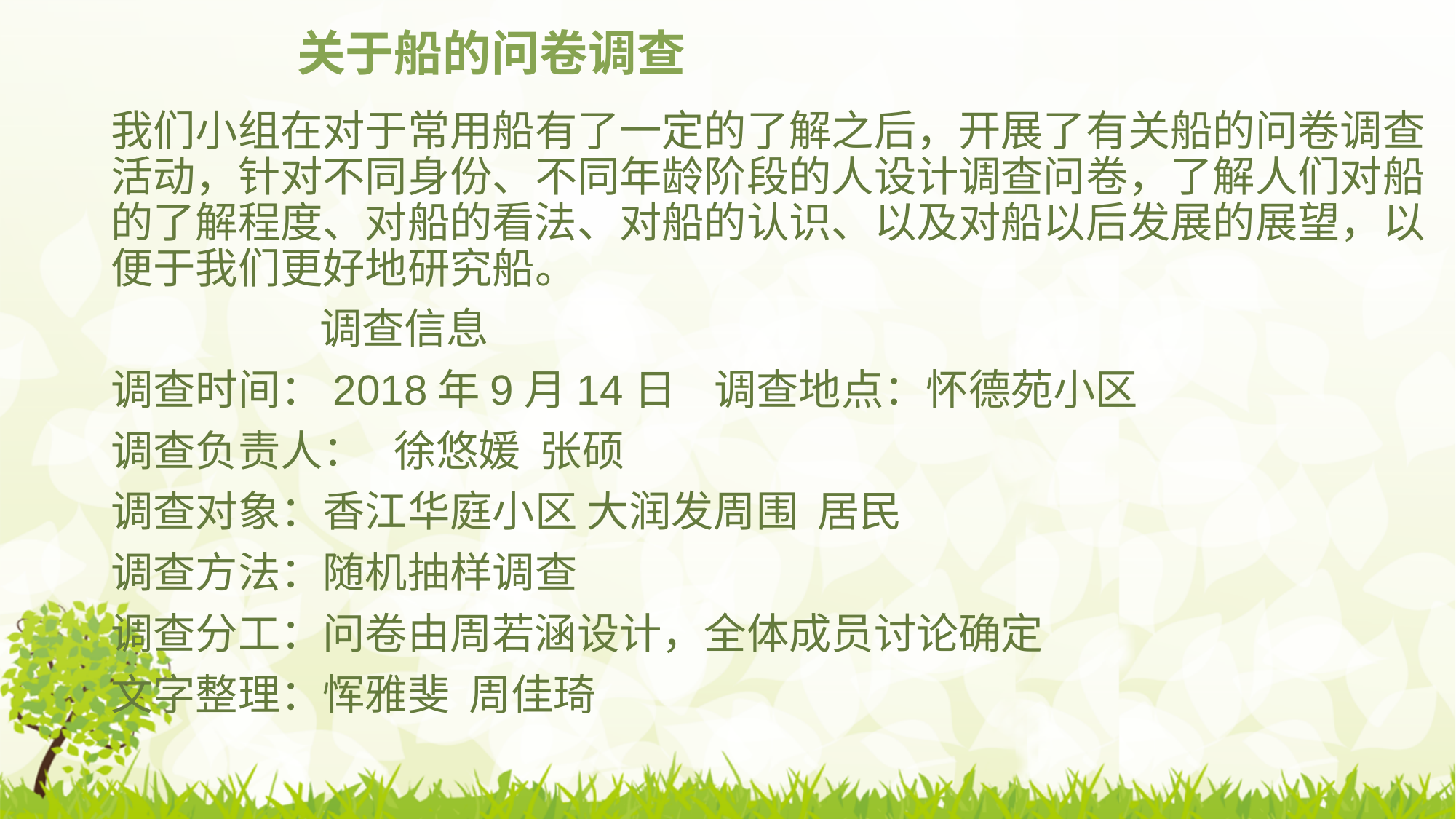

# 关于船的问卷调查
我们小组在对于常用船有了一定的了解之后，开展了有关船的问卷调查活动，针对不同身份、不同年龄阶段的人设计调查问卷，了解人们对船的了解程度、对船的看法、对船的认识、以及对船以后发展的展望，以便于我们更好地研究船。
                     调查信息
调查时间：2018年9月14日    调查地点：怀德苑小区
调查负责人：   徐悠媛  张硕
调查对象：香江华庭小区 大润发周围  居民
调查方法：随机抽样调查
调查分工：问卷由周若涵设计，全体成员讨论确定
文字整理：恽雅斐  周佳琦